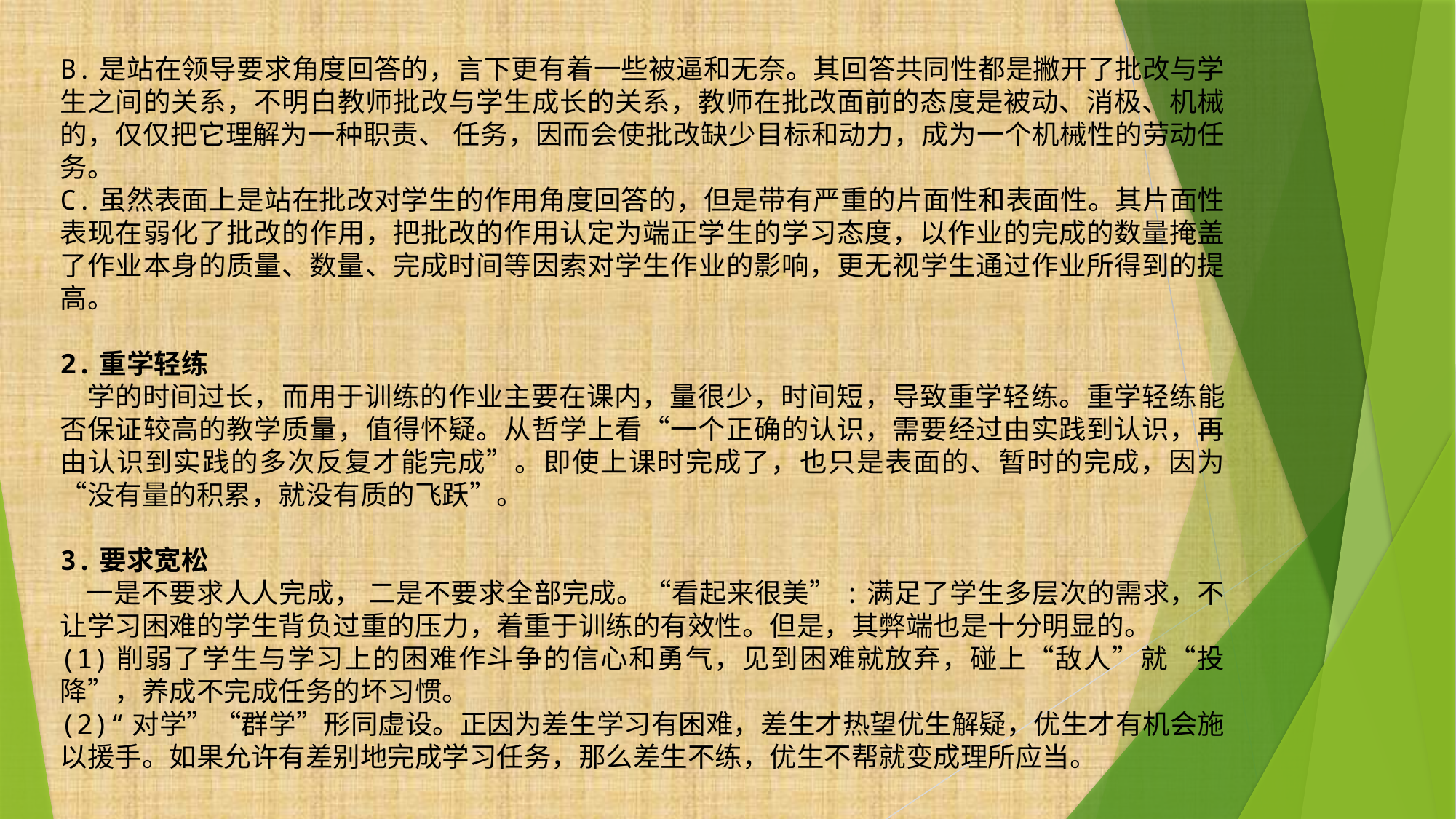

B.是站在领导要求角度回答的，言下更有着一些被逼和无奈。其回答共同性都是撇开了批改与学生之间的关系，不明白教师批改与学生成长的关系，教师在批改面前的态度是被动、消极、机械的，仅仅把它理解为一种职责、 任务，因而会使批改缺少目标和动力，成为一个机械性的劳动任务。
C.虽然表面上是站在批改对学生的作用角度回答的，但是带有严重的片面性和表面性。其片面性表现在弱化了批改的作用，把批改的作用认定为端正学生的学习态度，以作业的完成的数量掩盖了作业本身的质量、数量、完成时间等因索对学生作业的影响，更无视学生通过作业所得到的提高。

2.重学轻练
   学的时间过长，而用于训练的作业主要在课内，量很少，时间短，导致重学轻练。重学轻练能否保证较高的教学质量，值得怀疑。从哲学上看“一个正确的认识，需要经过由实践到认识，再由认识到实践的多次反复才能完成”。即使上课时完成了，也只是表面的、暂时的完成，因为“没有量的积累，就没有质的飞跃”。

3.要求宽松
   一是不要求人人完成， 二是不要求全部完成。“看起来很美”:满足了学生多层次的需求，不让学习困难的学生背负过重的压力，着重于训练的有效性。但是，其弊端也是十分明显的。
(1)削弱了学生与学习上的困难作斗争的信心和勇气，见到困难就放弃，碰上“敌人”就“投降”，养成不完成任务的坏习惯。
(2)“对学”“群学”形同虚设。正因为差生学习有困难，差生才热望优生解疑，优生才有机会施以援手。如果允许有差别地完成学习任务，那么差生不练，优生不帮就变成理所应当。